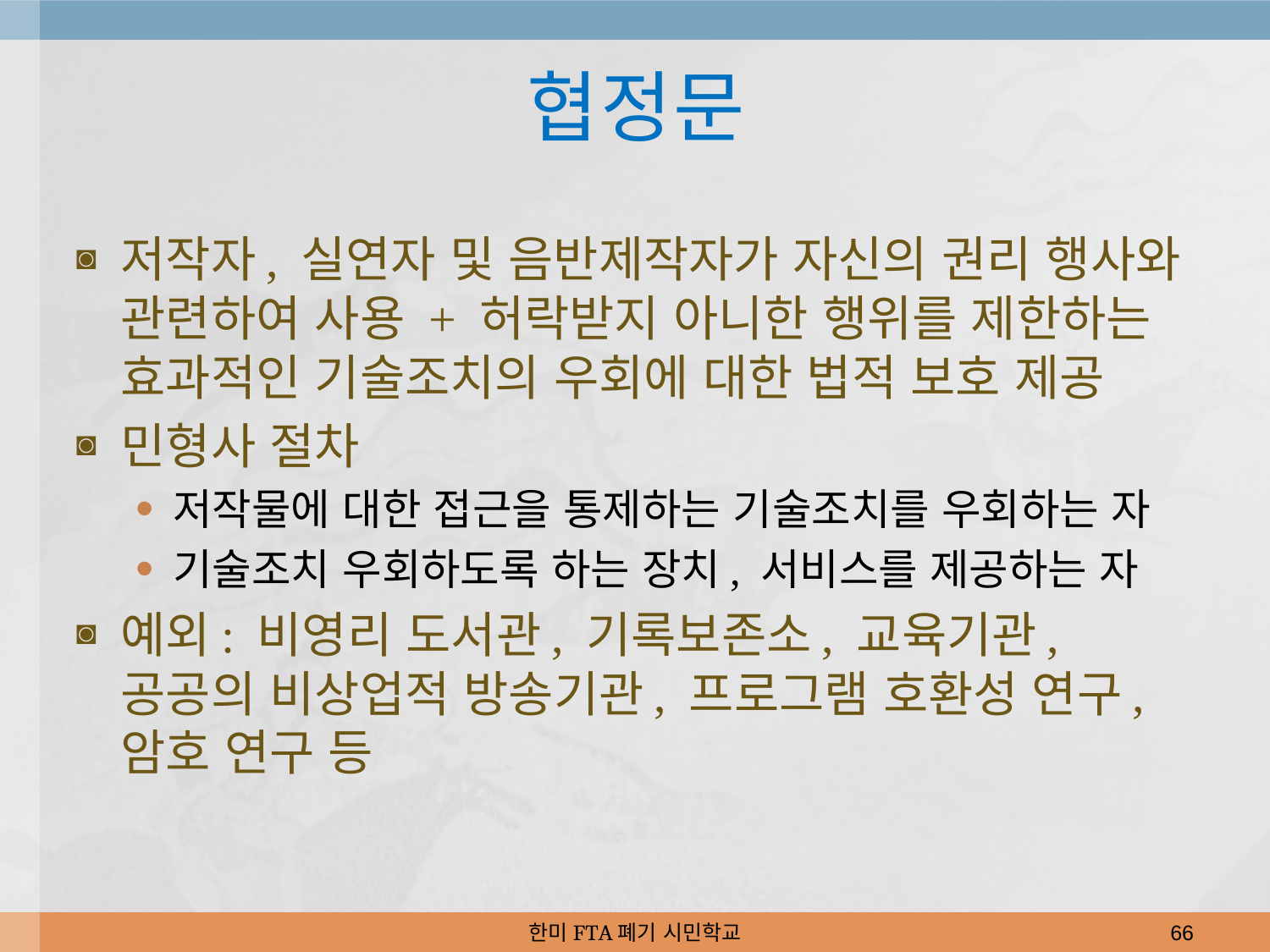

# 협정문
저작자, 실연자 및 음반제작자가 자신의 권리 행사와 관련하여 사용 + 허락받지 아니한 행위를 제한하는 효과적인 기술조치의 우회에 대한 법적 보호 제공
민형사 절차
저작물에 대한 접근을 통제하는 기술조치를 우회하는 자
기술조치 우회하도록 하는 장치, 서비스를 제공하는 자
예외: 비영리 도서관, 기록보존소, 교육기관, 공공의 비상업적 방송기관, 프로그램 호환성 연구, 암호 연구 등
한미FTA폐기 시민학교
66